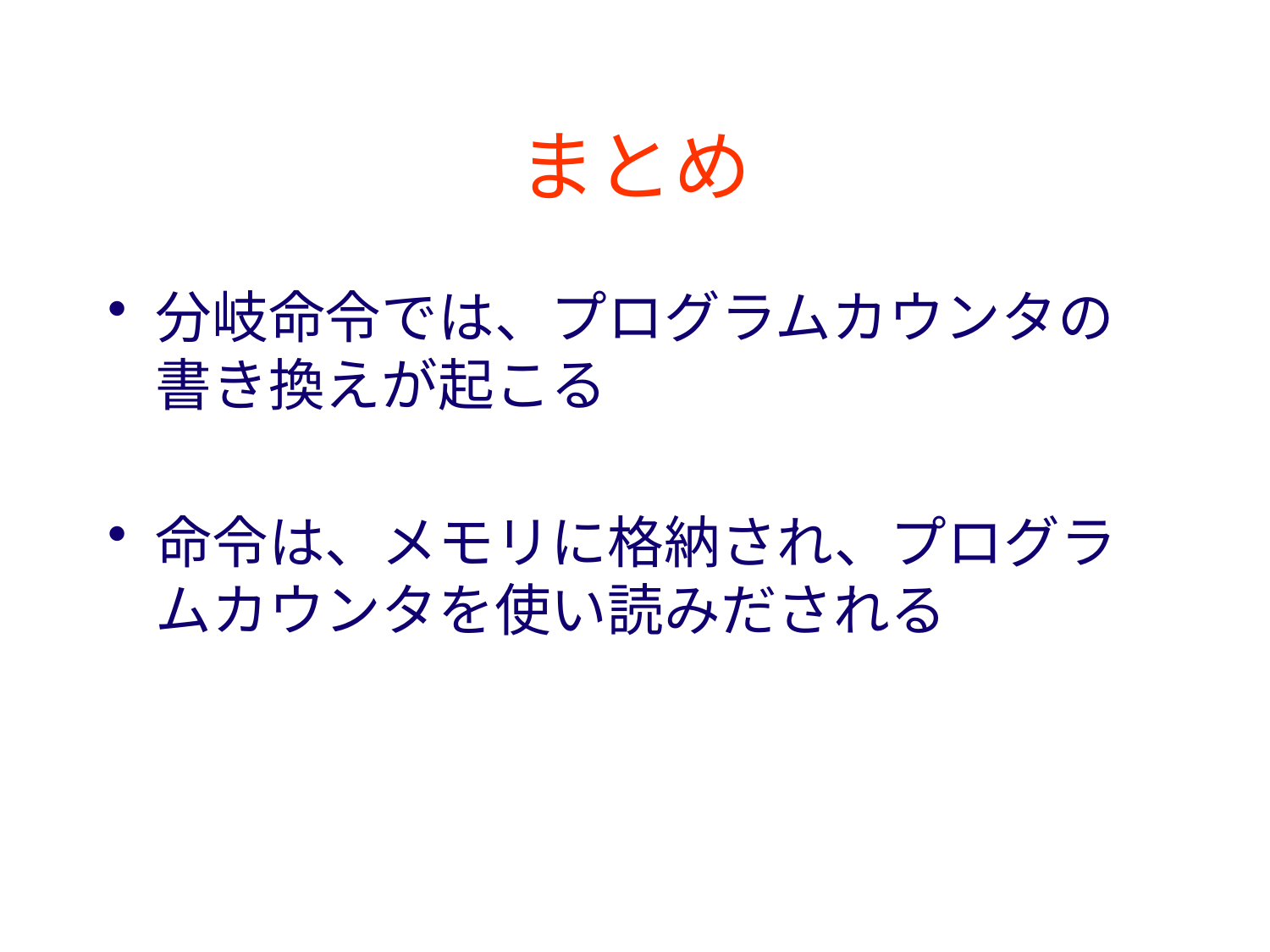

まとめ
分岐命令では、プログラムカウンタの書き換えが起こる

命令は、メモリに格納され、プログラムカウンタを使い読みだされる